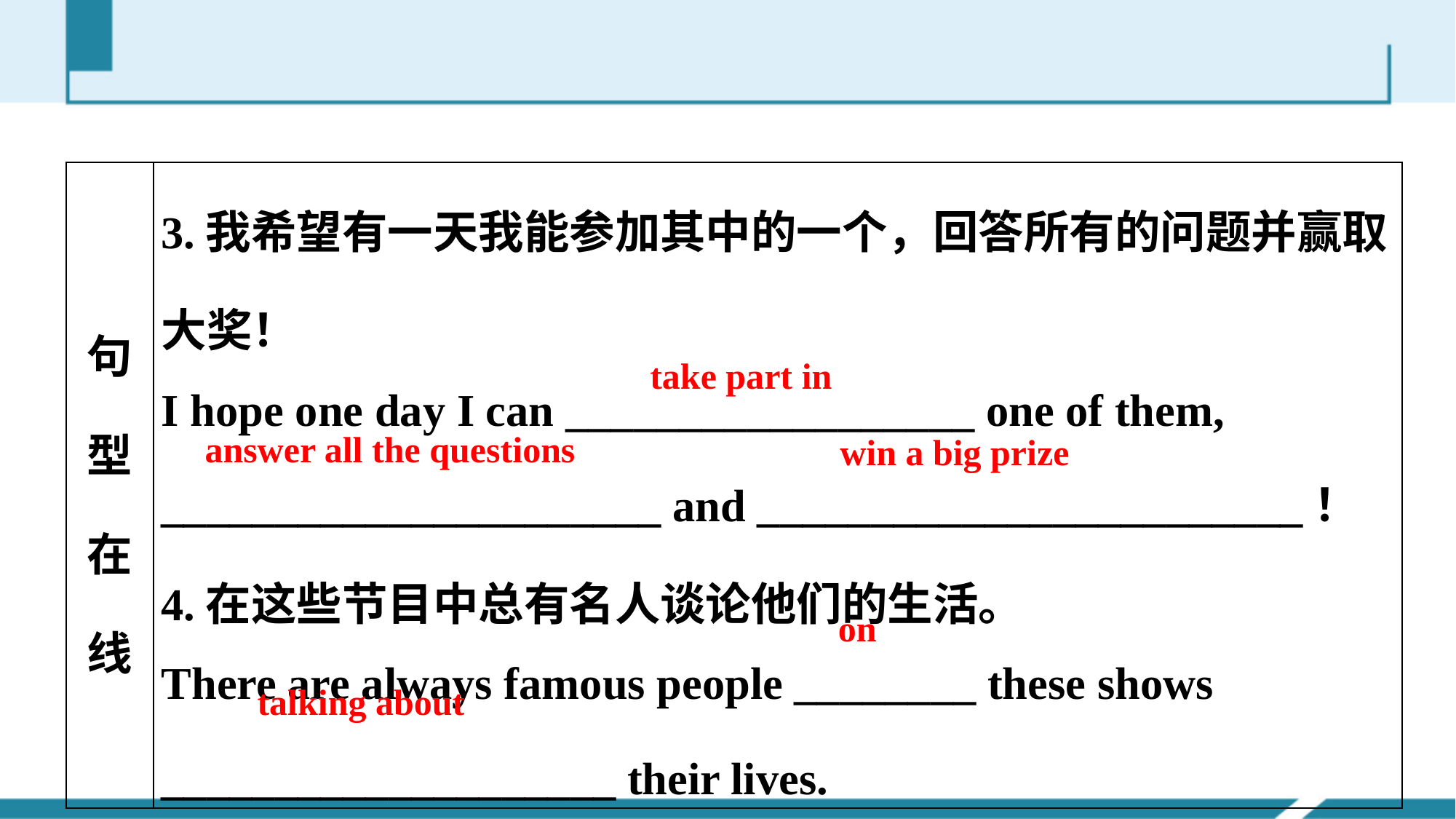

| 句型在线 | 3.我希望有一天我能参加其中的一个，回答所有的问题并赢取大奖！ I hope one day I can \_\_\_\_\_\_\_\_\_\_\_\_\_\_\_\_\_\_ one of them, \_\_\_\_\_\_\_\_\_\_\_\_\_\_\_\_\_\_\_\_\_\_ and \_\_\_\_\_\_\_\_\_\_\_\_\_\_\_\_\_\_\_\_\_\_\_\_！ 4.在这些节目中总有名人谈论他们的生活。 There are always famous people \_\_\_\_\_\_\_\_ these shows \_\_\_\_\_\_\_\_\_\_\_\_\_\_\_\_\_\_\_\_ their lives. |
| --- | --- |
take part in
answer all the questions
win a big prize
on
talking about